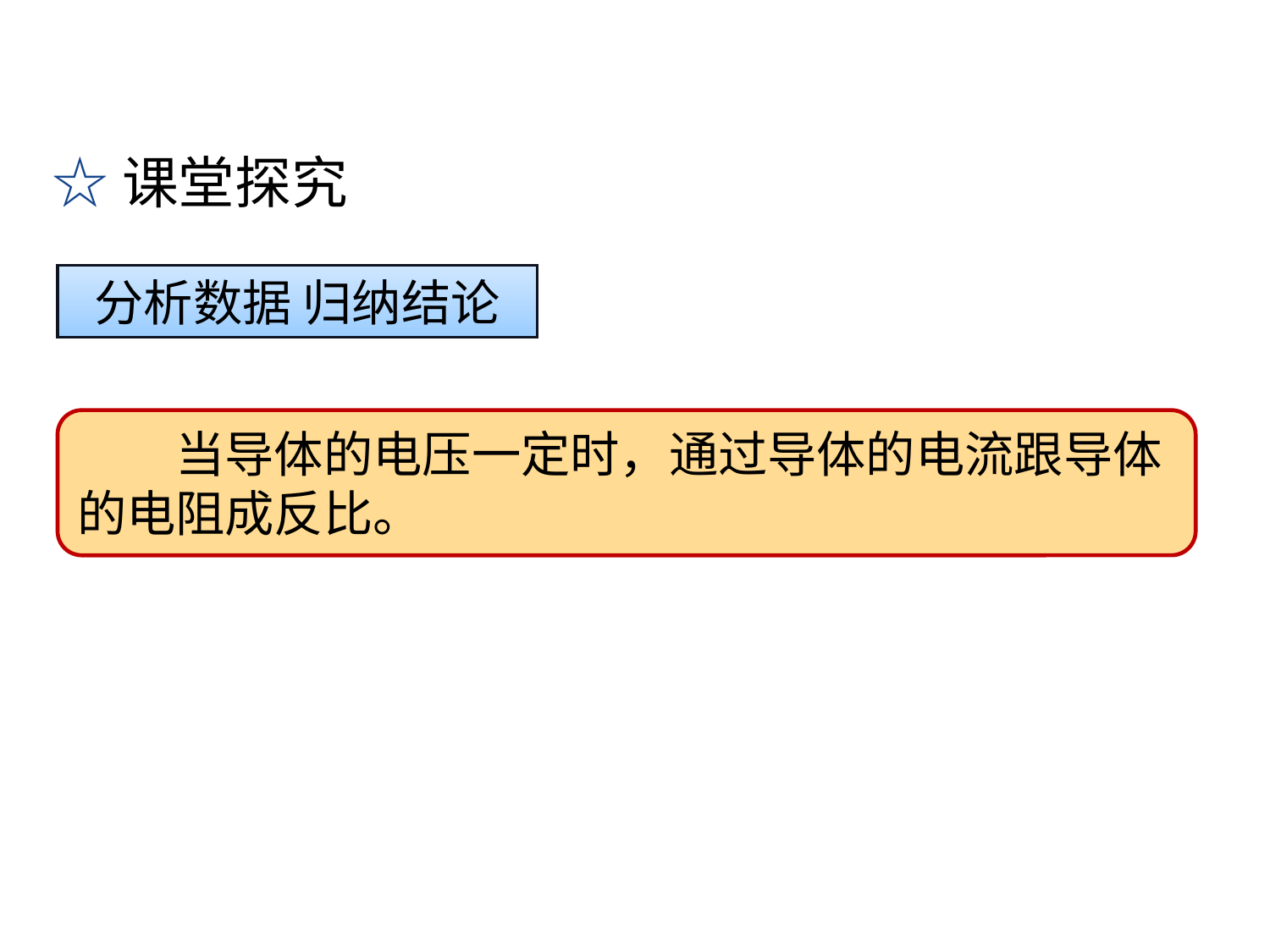

☆课堂探究
分析数据 归纳结论
　　当导体的电压一定时，通过导体的电流跟导体的电阻成反比。